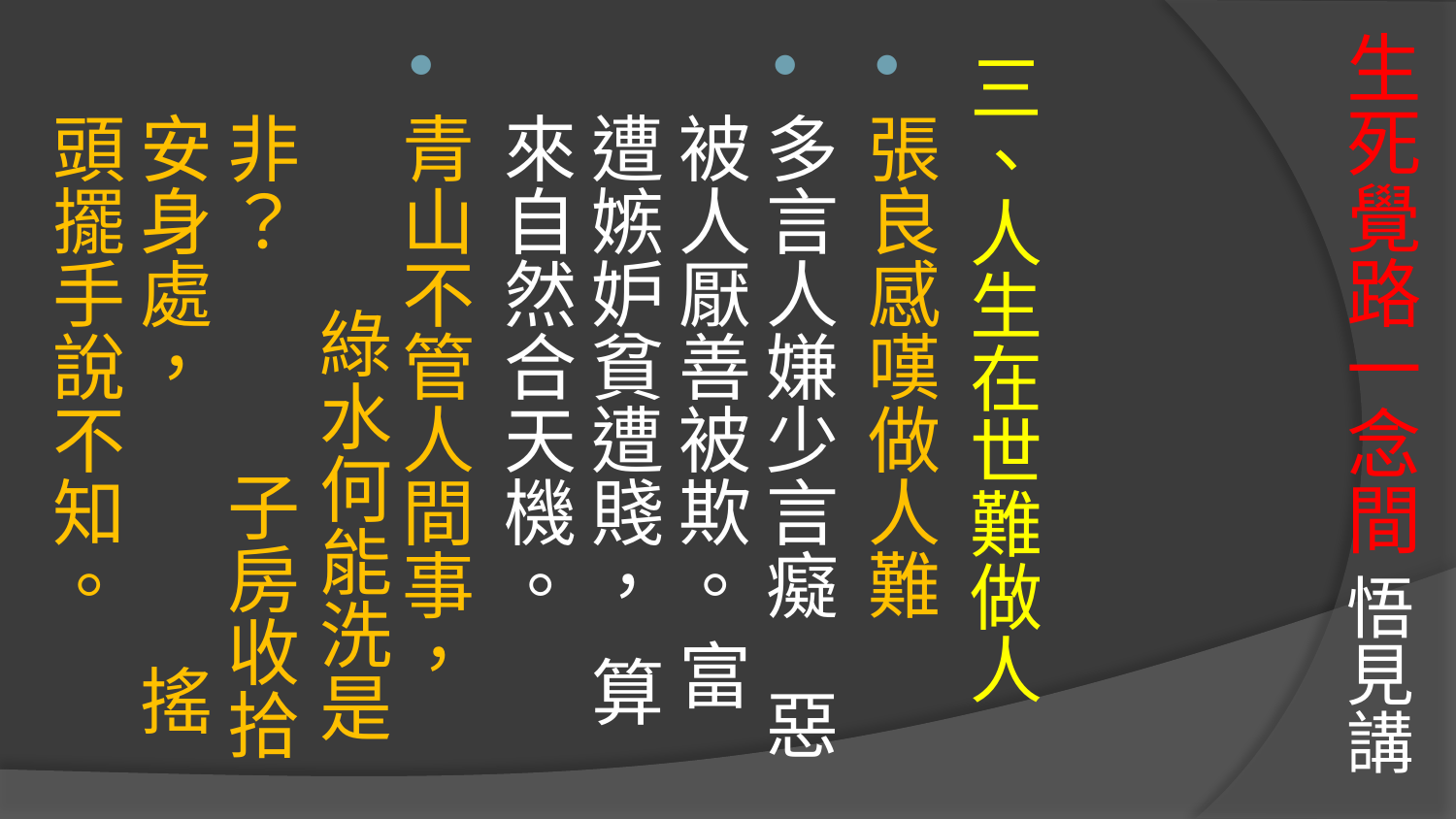

# 生死覺路一念間 悟見講
三、人生在世難做人
張良感嘆做人難
多言人嫌少言癡    惡被人厭善被欺。 富遭嫉妒貧遭賤，  算來自然合天機。
青山不管人間事，                 綠水何能洗是非？             子房收拾安身處，                搖頭擺手說不知。